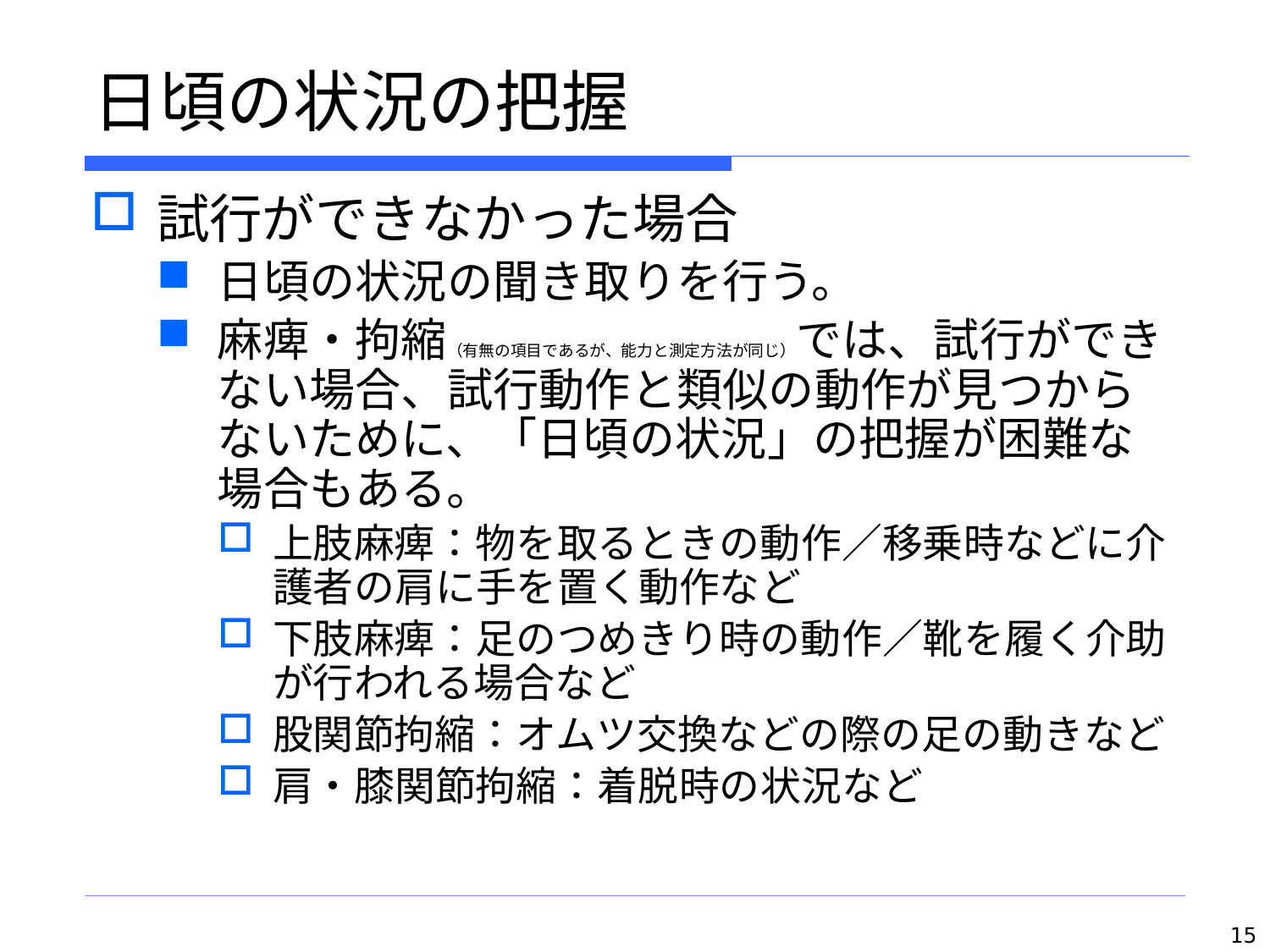

# 日頃の状況の把握
試行ができなかった場合
日頃の状況の聞き取りを行う。
麻痺・拘縮（有無の項目であるが、能力と測定方法が同じ）では、試行ができない場合、試行動作と類似の動作が見つからないために、「日頃の状況」の把握が困難な場合もある。
上肢麻痺：物を取るときの動作／移乗時などに介護者の肩に手を置く動作など
下肢麻痺：足のつめきり時の動作／靴を履く介助が行われる場合など
股関節拘縮：オムツ交換などの際の足の動きなど
肩・膝関節拘縮：着脱時の状況など

15